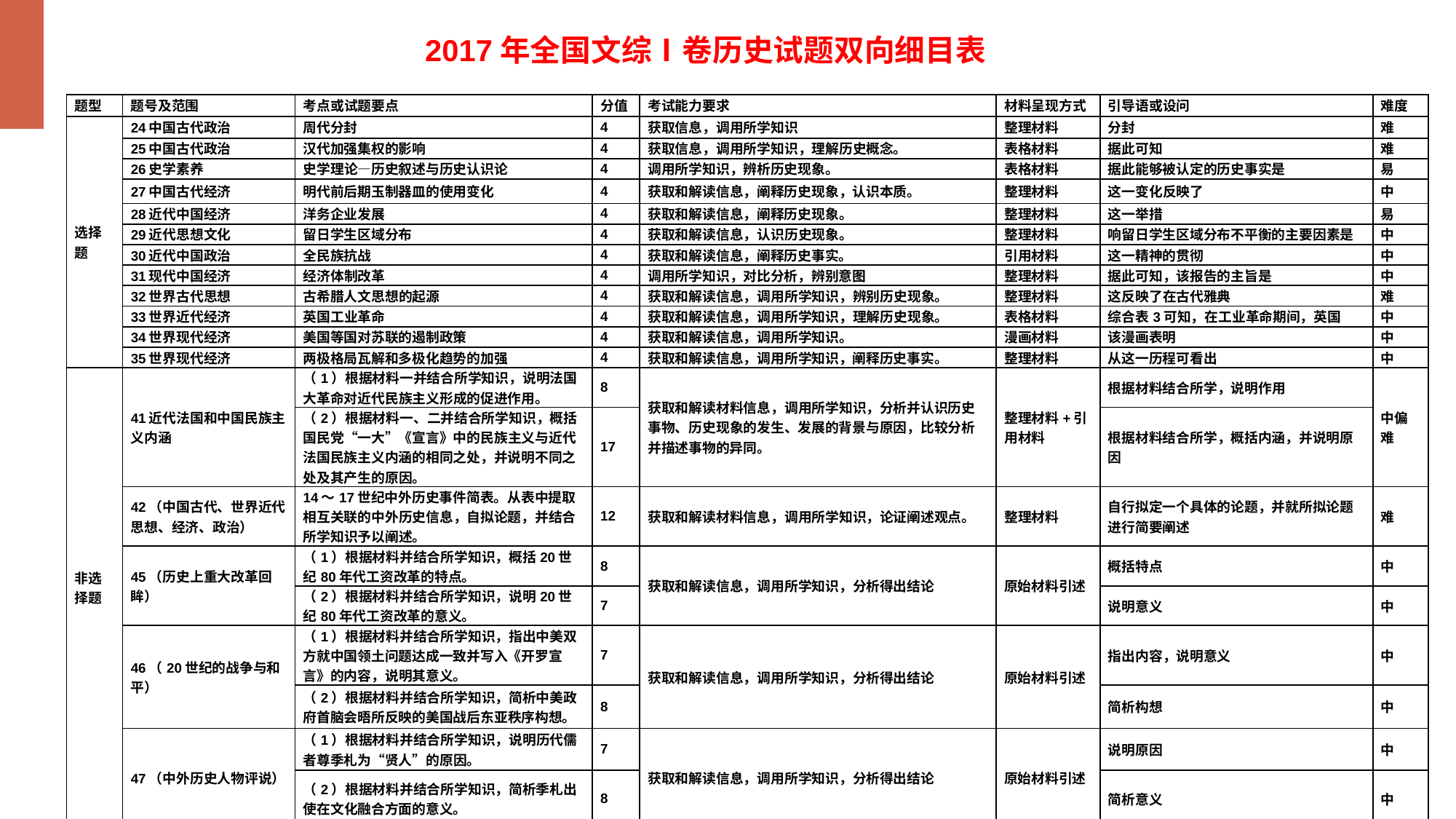

2017年全国文综Ⅰ卷历史试题双向细目表
| 题型 | 题号及范围 | 考点或试题要点 | 分值 | 考试能力要求 | 材料呈现方式 | 引导语或设问 | 难度 |
| --- | --- | --- | --- | --- | --- | --- | --- |
| 选择题 | 24中国古代政治 | 周代分封 | 4 | 获取信息，调用所学知识 | 整理材料 | 分封 | 难 |
|  | 25中国古代政治 | 汉代加强集权的影响 | 4 | 获取信息，调用所学知识，理解历史概念。 | 表格材料 | 据此可知 | 难 |
|  | 26史学素养 | 史学理论—历史叙述与历史认识论 | 4 | 调用所学知识，辨析历史现象。 | 表格材料 | 据此能够被认定的历史事实是 | 易 |
|  | 27中国古代经济 | 明代前后期玉制器皿的使用变化 | 4 | 获取和解读信息，阐释历史现象，认识本质。 | 整理材料 | 这一变化反映了 | 中 |
|  | 28近代中国经济 | 洋务企业发展 | 4 | 获取和解读信息，阐释历史现象。 | 整理材料 | 这一举措 | 易 |
|  | 29近代思想文化 | 留日学生区域分布 | 4 | 获取和解读信息，认识历史现象。 | 整理材料 | 响留日学生区域分布不平衡的主要因素是 | 中 |
|  | 30近代中国政治 | 全民族抗战 | 4 | 获取和解读信息，阐释历史事实。 | 引用材料 | 这一精神的贯彻 | 中 |
|  | 31现代中国经济 | 经济体制改革 | 4 | 调用所学知识，对比分析，辨别意图 | 整理材料 | 据此可知，该报告的主旨是 | 中 |
|  | 32世界古代思想 | 古希腊人文思想的起源 | 4 | 获取和解读信息，调用所学知识，辨别历史现象。 | 整理材料 | 这反映了在古代雅典 | 难 |
|  | 33世界近代经济 | 英国工业革命 | 4 | 获取和解读信息，调用所学知识，理解历史现象。 | 表格材料 | 综合表3可知，在工业革命期间，英国 | 中 |
|  | 34世界现代经济 | 美国等国对苏联的遏制政策 | 4 | 获取和解读信息，调用所学知识。 | 漫画材料 | 该漫画表明 | 中 |
|  | 35世界现代经济 | 两极格局瓦解和多极化趋势的加强 | 4 | 获取和解读信息，调用所学知识，阐释历史事实。 | 整理材料 | 从这一历程可看出 | 中 |
| 非选择题 | 41近代法国和中国民族主义内涵 | （1）根据材料一并结合所学知识，说明法国大革命对近代民族主义形成的促进作用。 | 8 | 获取和解读材料信息，调用所学知识，分析并认识历史事物、历史现象的发生、发展的背景与原因，比较分析并描述事物的异同。 | 整理材料+引用材料 | 根据材料结合所学，说明作用 | 中偏难 |
|  |  | （2）根据材料一、二并结合所学知识，概括国民党“一大”《宣言》中的民族主义与近代法国民族主义内涵的相同之处，并说明不同之处及其产生的原因。 | 17 |  |  | 根据材料结合所学，概括内涵，并说明原因 |  |
|  | 42（中国古代、世界近代思想、经济、政治） | 14～17世纪中外历史事件简表。从表中提取相互关联的中外历史信息，自拟论题，并结合所学知识予以阐述。 | 12 | 获取和解读材料信息，调用所学知识，论证阐述观点。 | 整理材料 | 自行拟定一个具体的论题，并就所拟论题进行简要阐述 | 难 |
|  | 45（历史上重大改革回眸） | （1）根据材料并结合所学知识，概括20世纪80年代工资改革的特点。 | 8 | 获取和解读信息，调用所学知识，分析得出结论 | 原始材料引述 | 概括特点 | 中 |
|  |  | （2）根据材料并结合所学知识，说明20世纪80年代工资改革的意义。 | 7 |  |  | 说明意义 | 中 |
|  | 46（20世纪的战争与和平） | （1）根据材料并结合所学知识，指出中美双方就中国领土问题达成一致并写入《开罗宣言》的内容，说明其意义。 | 7 | 获取和解读信息，调用所学知识，分析得出结论 | 原始材料引述 | 指出内容，说明意义 | 中 |
|  |  | （2）根据材料并结合所学知识，简析中美政府首脑会晤所反映的美国战后东亚秩序构想。 | 8 |  |  | 简析构想 | 中 |
|  | 47（中外历史人物评说） | （1）根据材料并结合所学知识，说明历代儒者尊季札为“贤人”的原因。 | 7 | 获取和解读信息，调用所学知识，分析得出结论 | 原始材料引述 | 说明原因 | 中 |
|  |  | （2）根据材料并结合所学知识，简析季札出使在文化融合方面的意义。 | 8 |  |  | 简析意义 | 中 |